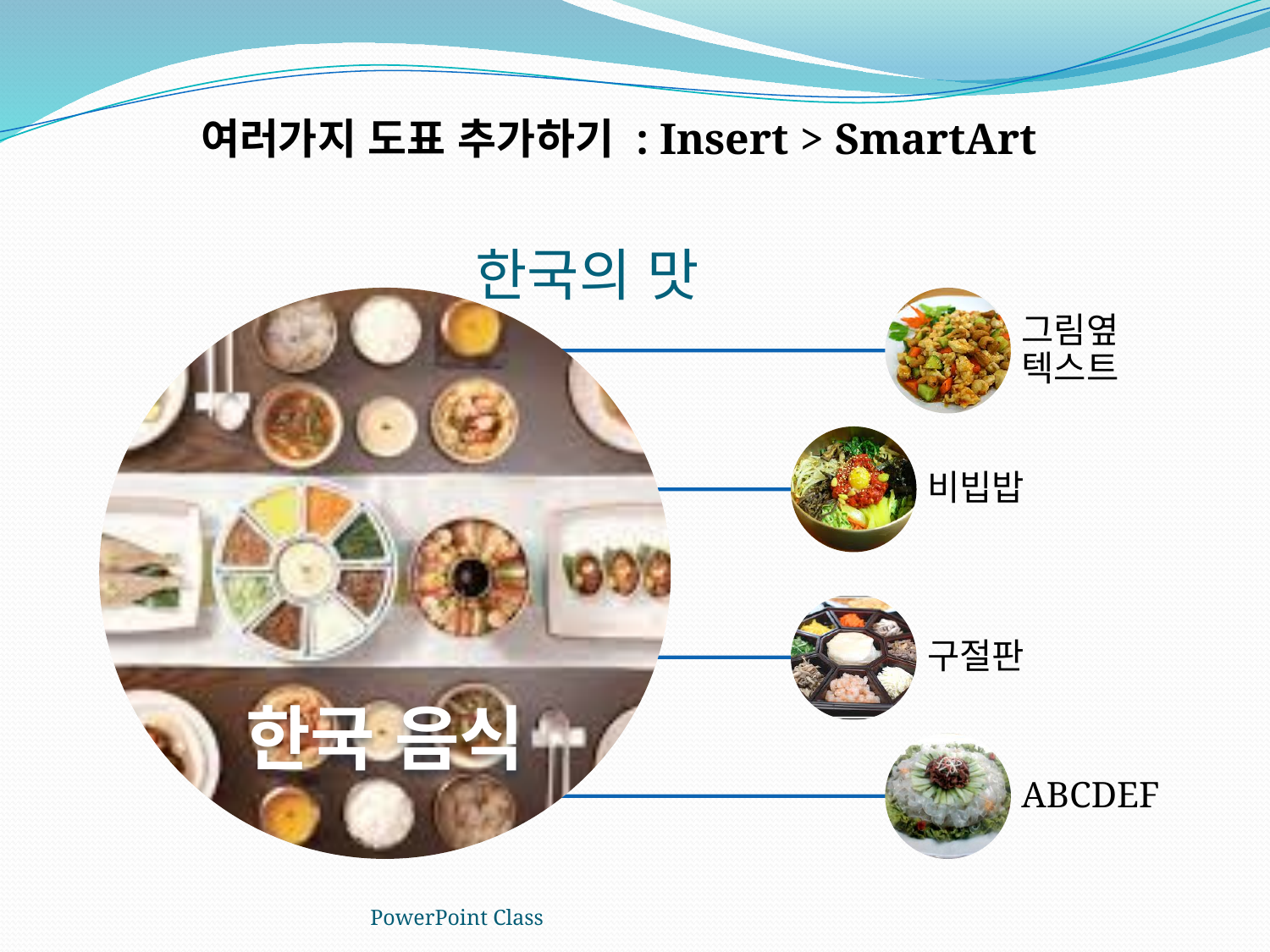

여러가지 도표 추가하기 : Insert > SmartArt
# 한국의 맛
한국 음식
그림옆 텍스트
비빕밥
구절판
ABCDEF
PowerPoint Class